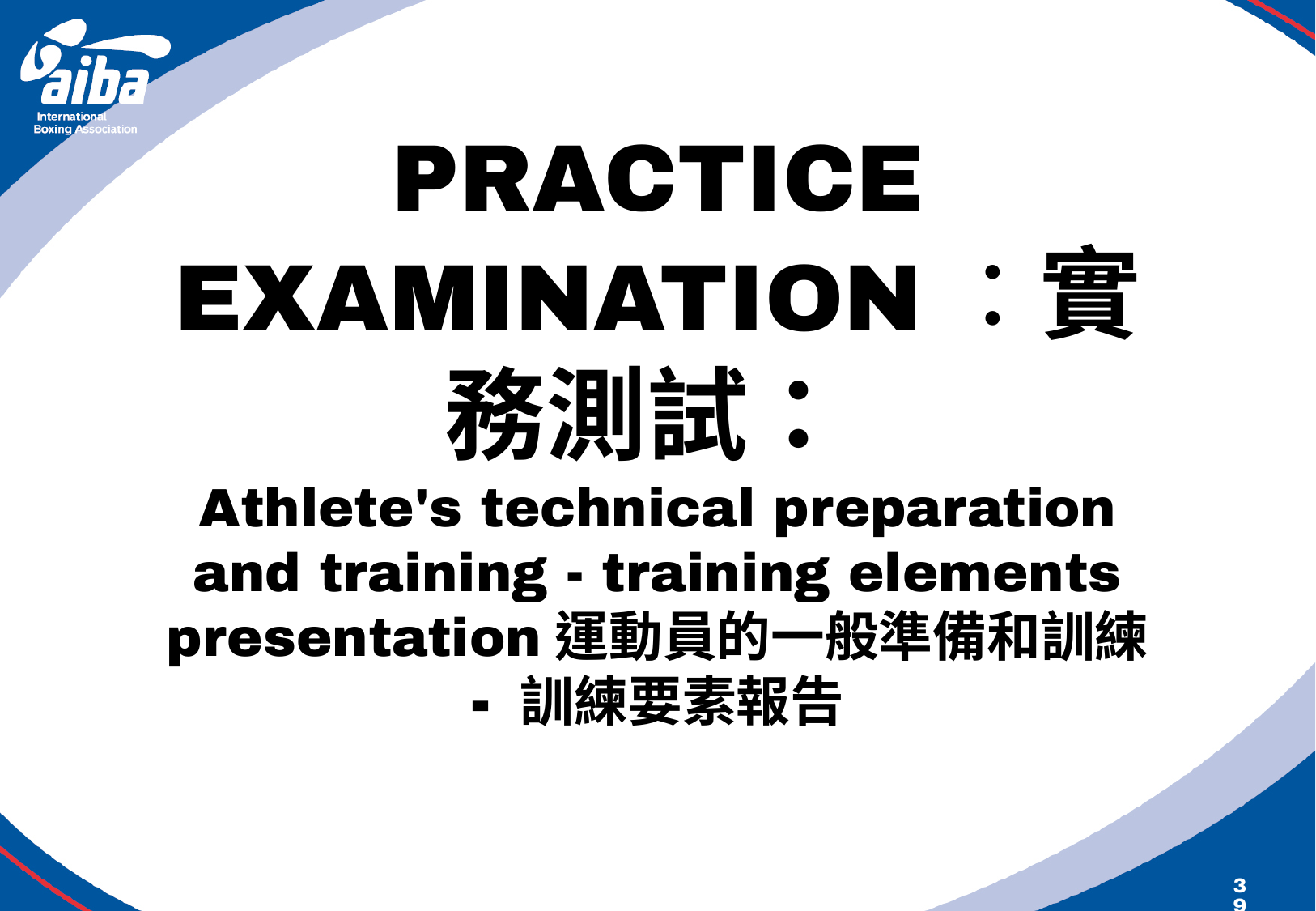

# PRACTICE EXAMINATION：實務測試： Athlete's technical preparation and training - training elements presentation運動員的一般準備和訓練 - 訓練要素報告
393